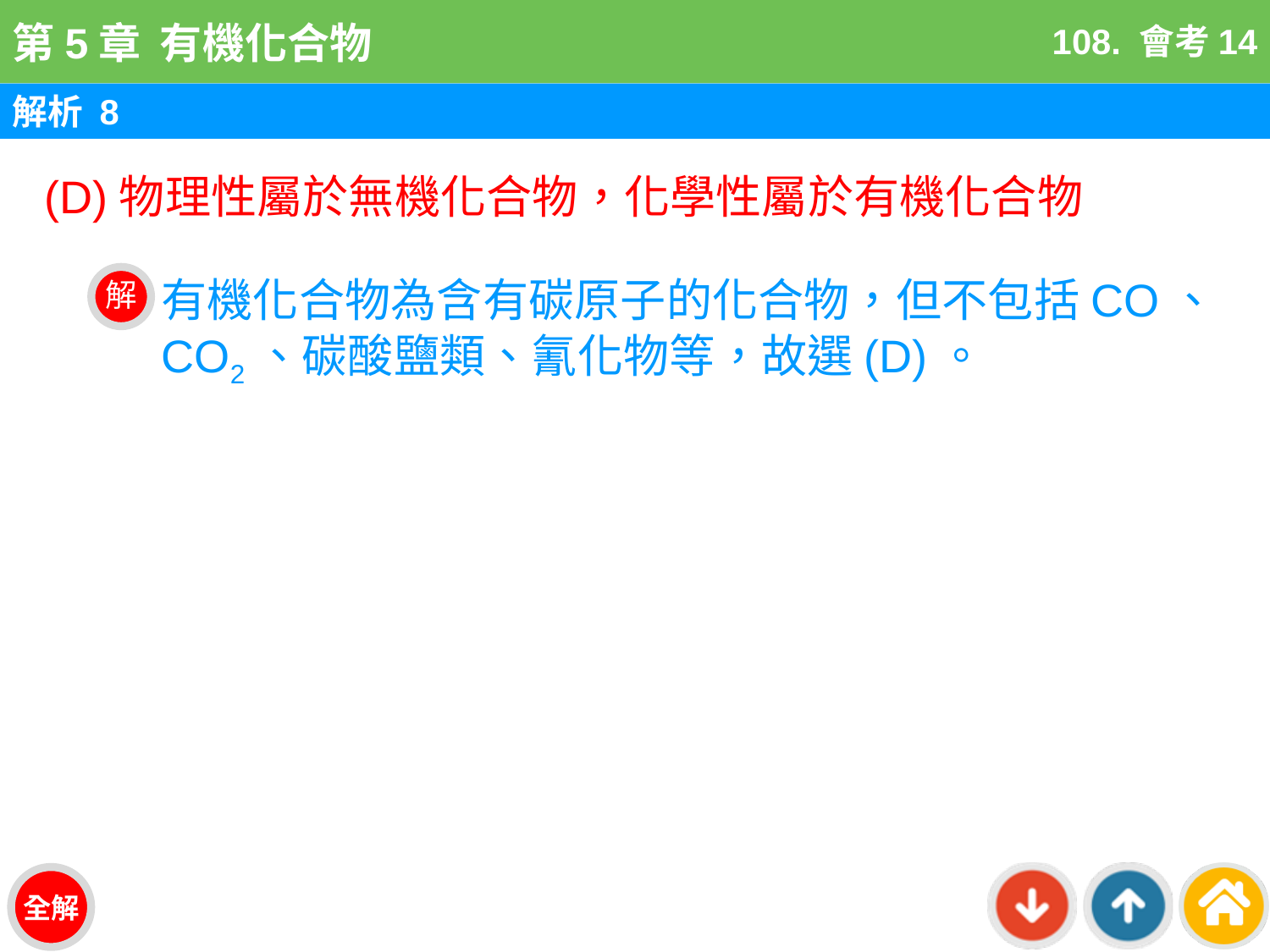

108. 會考14
解析 8
(D)物理性屬於無機化合物，化學性屬於有機化合物
有機化合物為含有碳原子的化合物，但不包括CO、CO2、碳酸鹽類、氰化物等，故選(D)。
解
全解